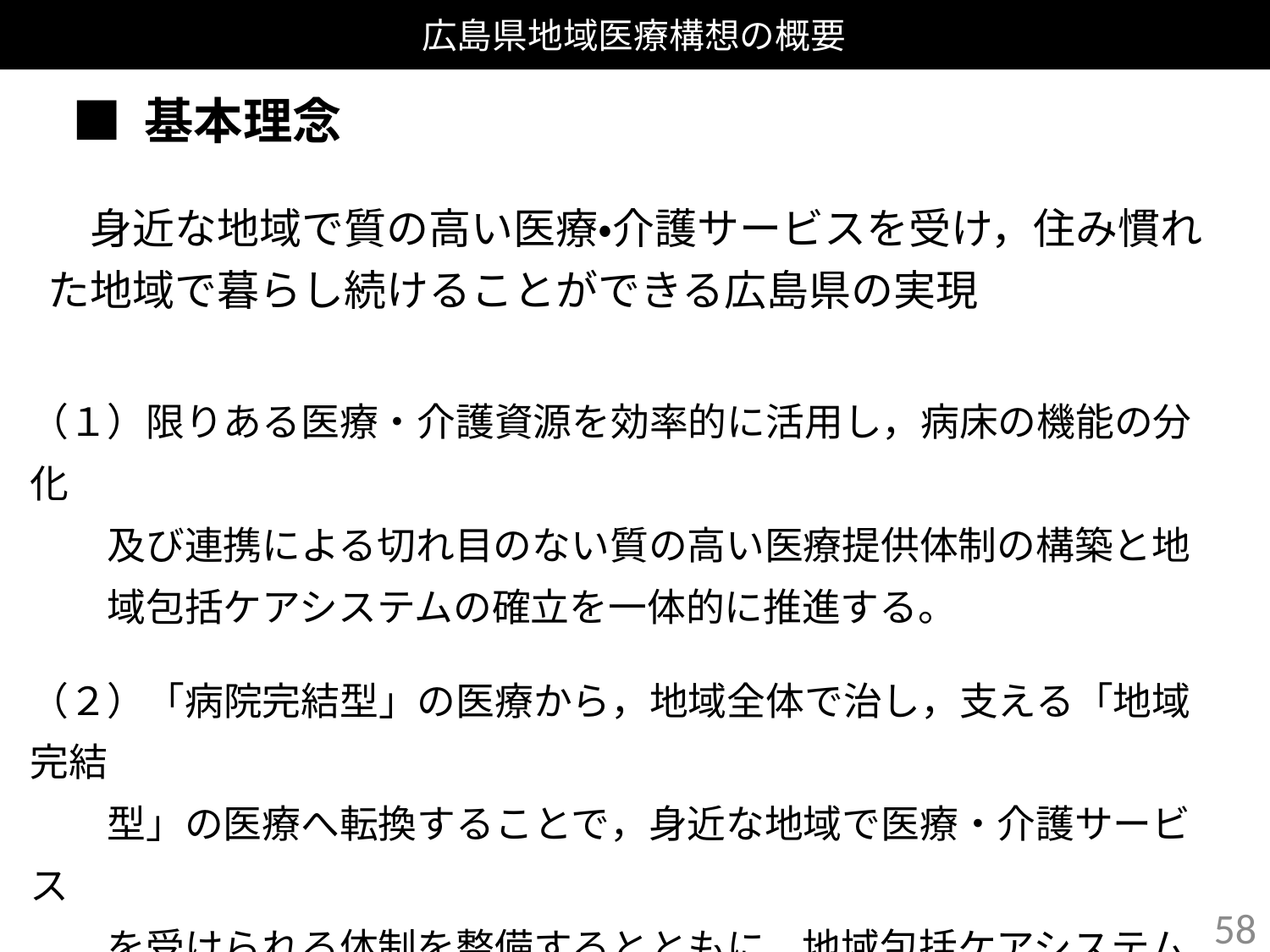

広島県地域医療構想の概要
■ 基本理念
　身近な地域で質の高い医療・介護サービスを受け，住み慣れた地域で暮らし続けることができる広島県の実現
（１）限りある医療・介護資源を効率的に活用し，病床の機能の分化
　　及び連携による切れ目のない質の高い医療提供体制の構築と地
　　域包括ケアシステムの確立を一体的に推進する。
（２）「病院完結型」の医療から，地域全体で治し，支える「地域完結
　　型」の医療へ転換することで，身近な地域で医療・介護サービス
　　を受けられる体制を整備するとともに，地域包括ケアシステム
　　を支える医療スタッフ，介護スタッフを育成・確保する。
58